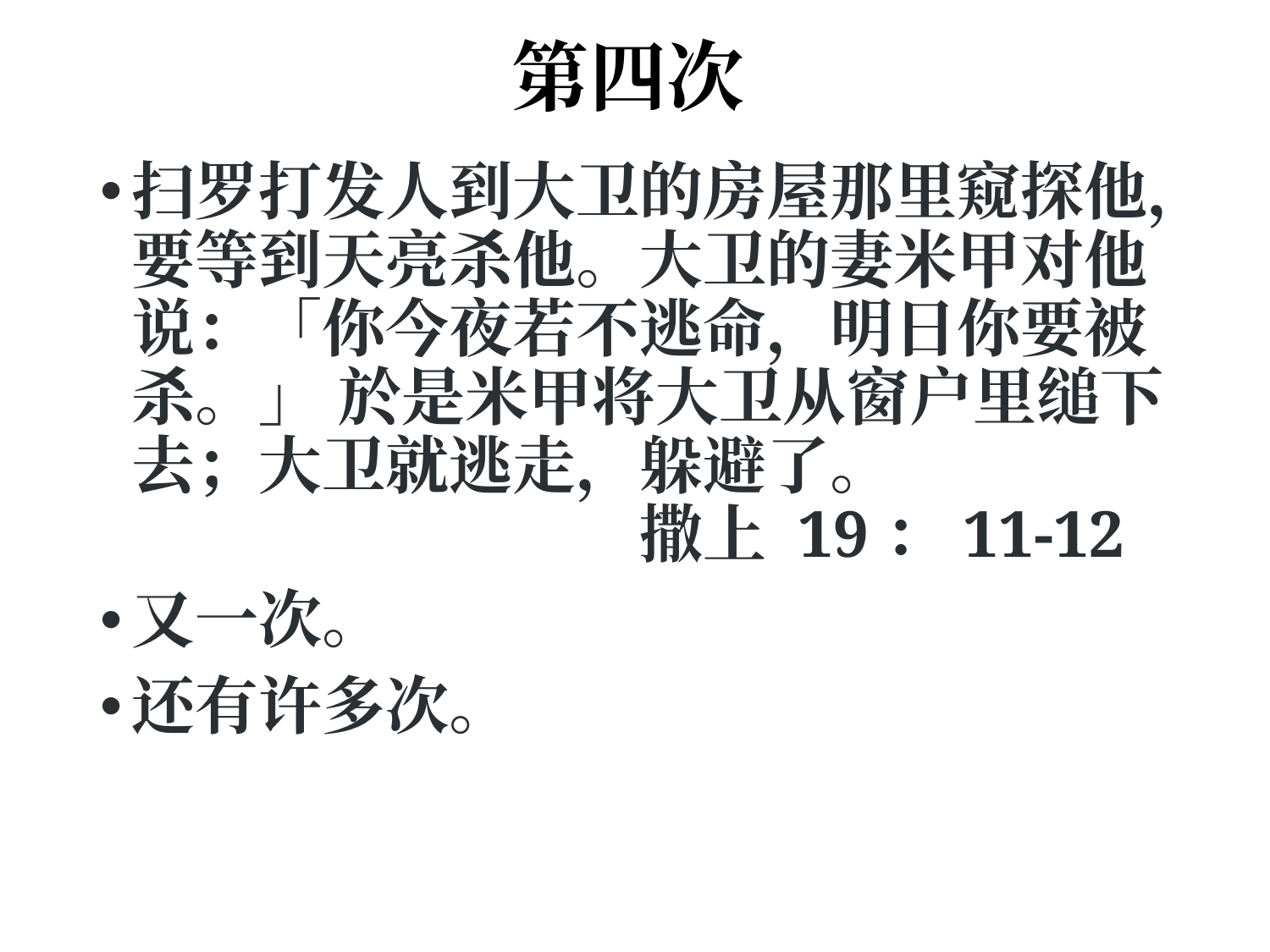

# 第四次
扫罗打发人到大卫的房屋那里窥探他，要等到天亮杀他。大卫的妻米甲对他说：「你今夜若不逃命，明日你要被杀。」 於是米甲将大卫从窗户里缒下去；大卫就逃走，躲避了。						撒上 19：11-12
又一次。
还有许多次。